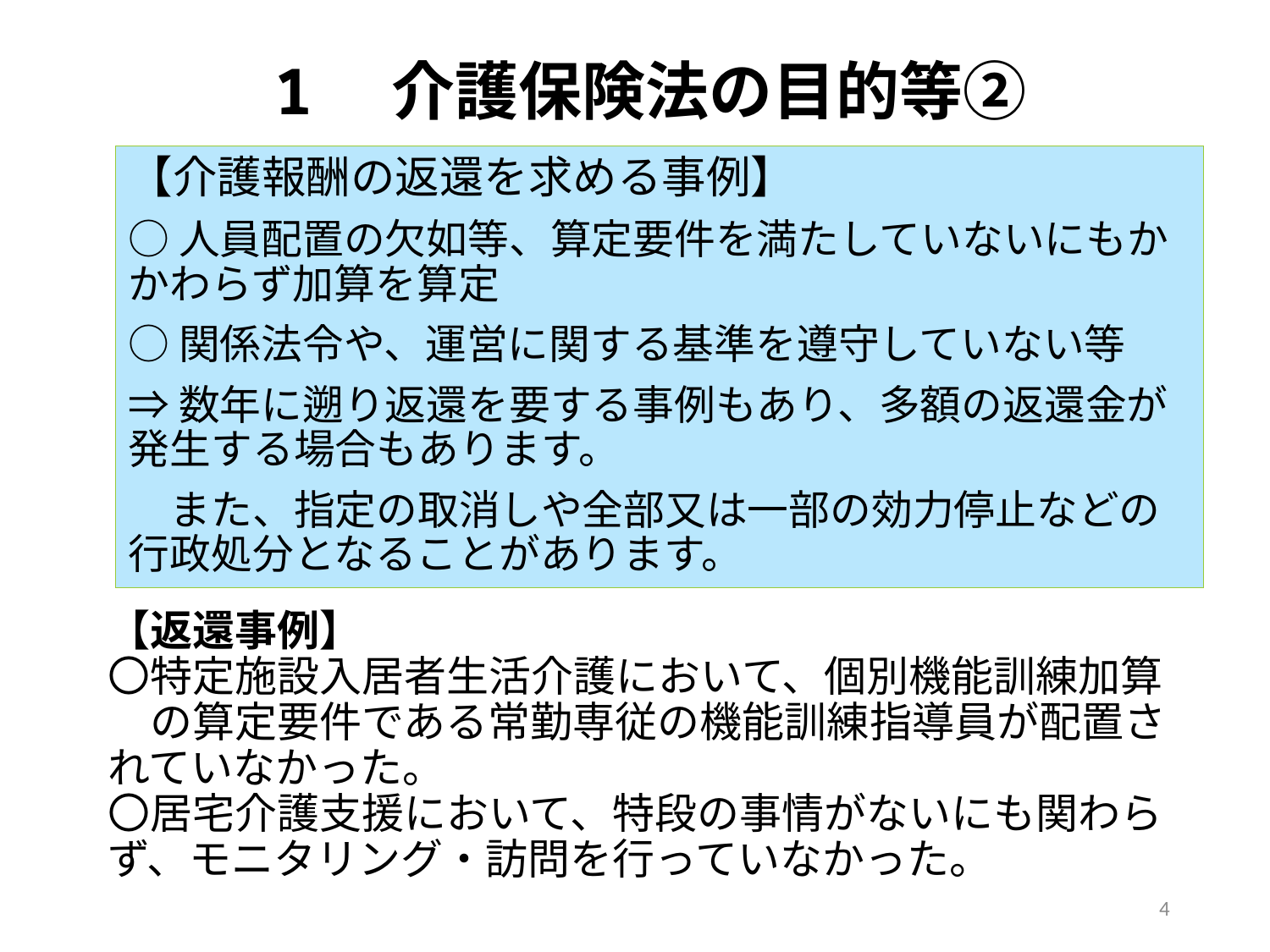

# 1　介護保険法の目的等②
【介護報酬の返還を求める事例】
○人員配置の欠如等、算定要件を満たしていないにもかかわらず加算を算定
○関係法令や、運営に関する基準を遵守していない等
⇒数年に遡り返還を要する事例もあり、多額の返還金が発生する場合もあります。
　また、指定の取消しや全部又は一部の効力停止などの行政処分となることがあります。
【返還事例】
〇特定施設入居者生活介護において、個別機能訓練加算　の算定要件である常勤専従の機能訓練指導員が配置されていなかった。
〇居宅介護支援において、特段の事情がないにも関わらず、モニタリング・訪問を行っていなかった。
4